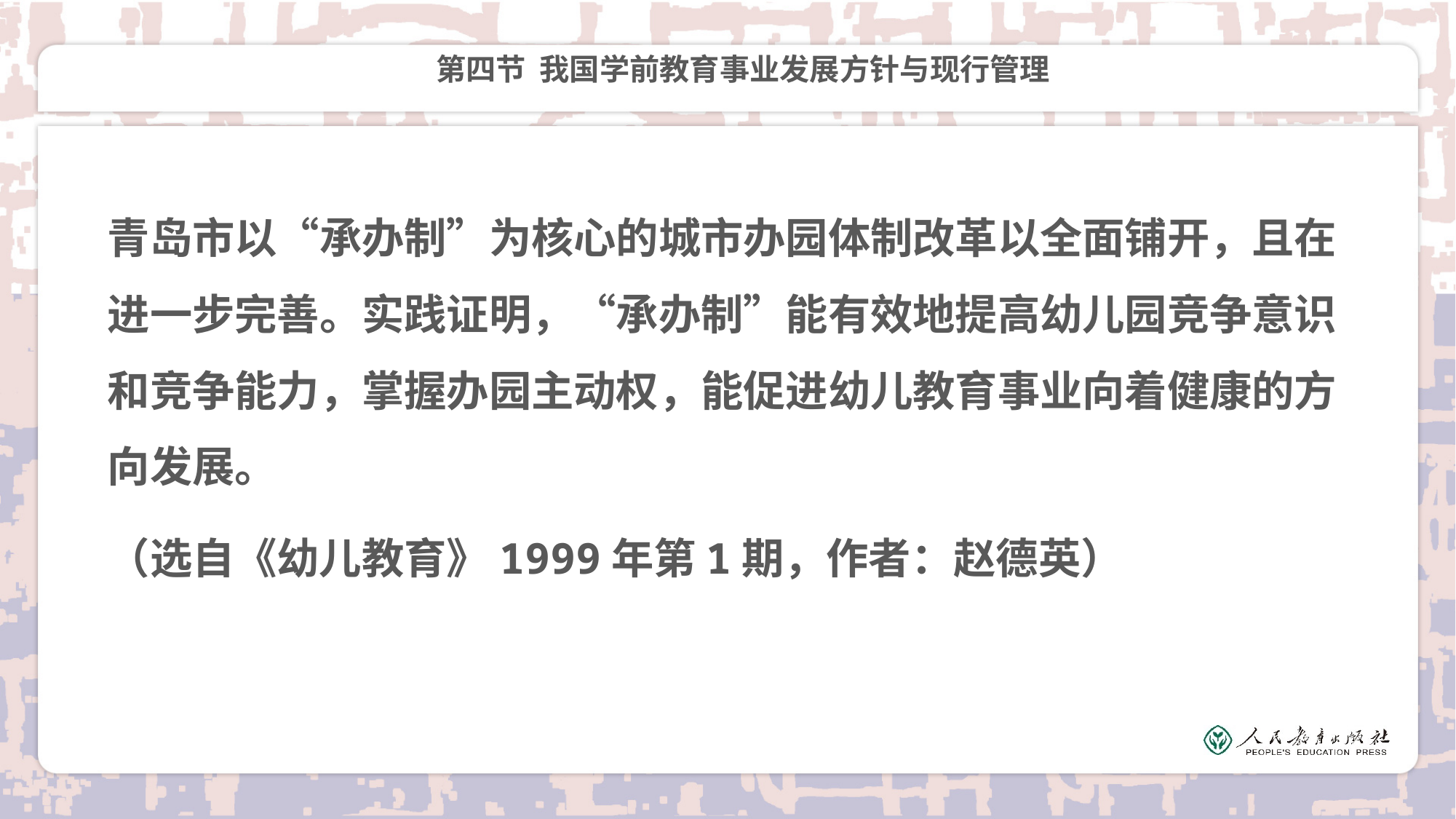

# 第四节  我国学前教育事业发展方针与现行管理
青岛市以“承办制”为核心的城市办园体制改革以全面铺开，且在进一步完善。实践证明，“承办制”能有效地提高幼儿园竞争意识和竞争能力，掌握办园主动权，能促进幼儿教育事业向着健康的方向发展。
（选自《幼儿教育》1999年第1期，作者：赵德英）